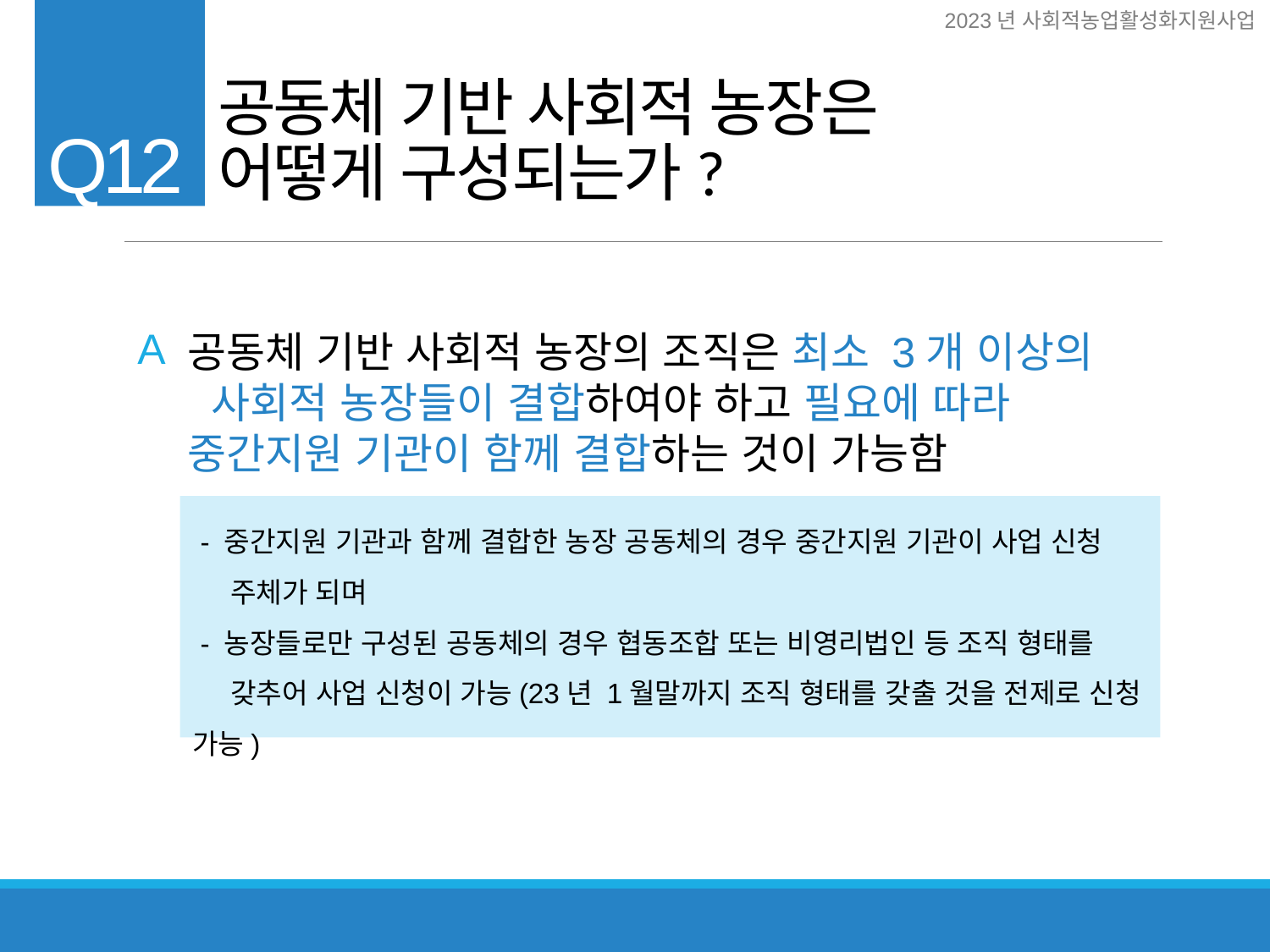

공동체 기반 사회적 농장은
어떻게 구성되는가?
Q12
A
공동체 기반 사회적 농장의 조직은 최소 3개 이상의       사회적 농장들이 결합하여야 하고 필요에 따라 중간지원 기관이 함께 결합하는 것이 가능함

 - 중간지원 기관과 함께 결합한 농장 공동체의 경우 중간지원 기관이 사업 신청
    주체가 되며
 - 농장들로만 구성된 공동체의 경우 협동조합 또는 비영리법인 등 조직 형태를
    갖추어 사업 신청이 가능(23년 1월말까지 조직 형태를 갖출 것을 전제로 신청 가능)